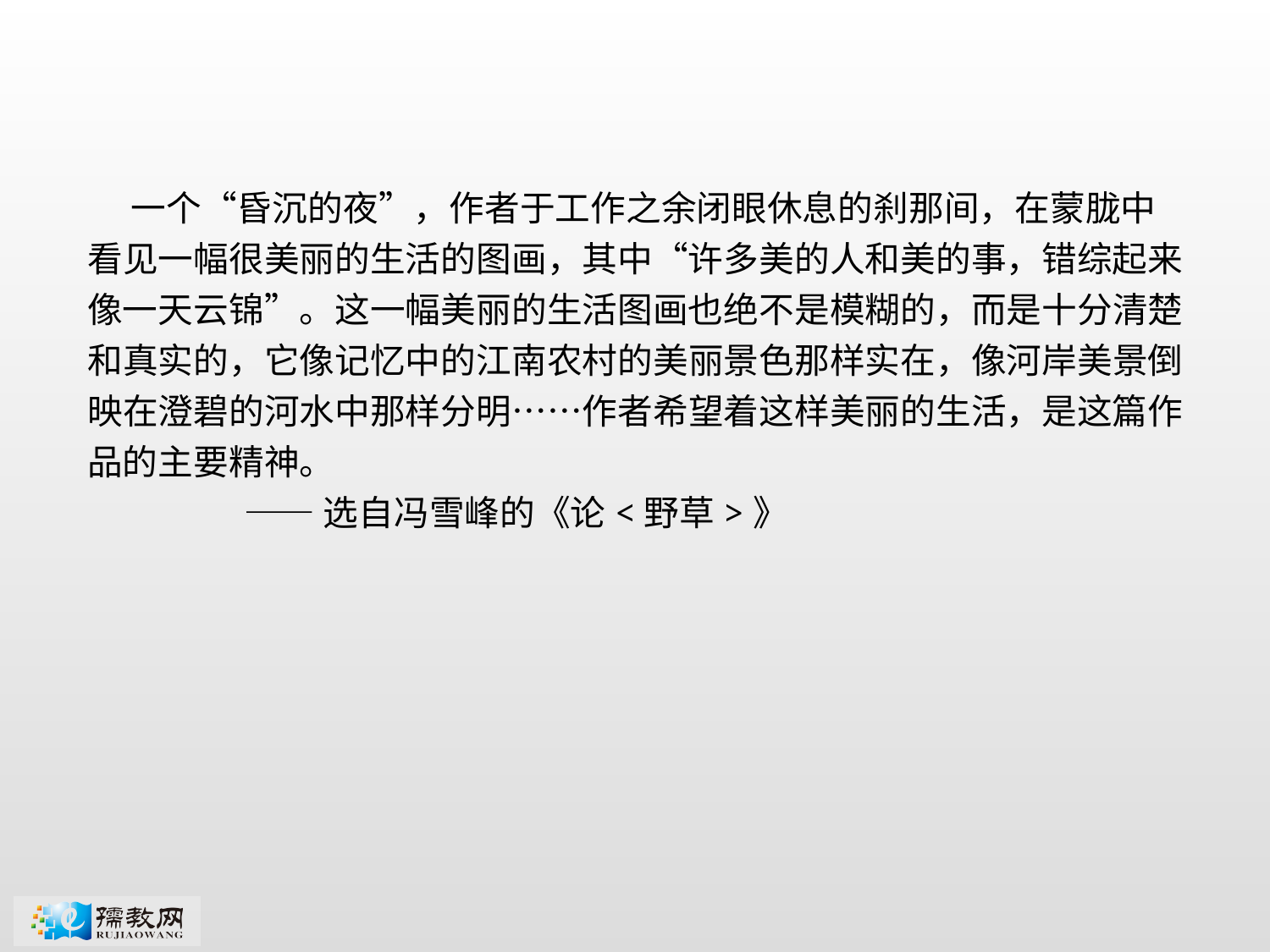

一个“昏沉的夜”，作者于工作之余闭眼休息的刹那间，在蒙胧中看见一幅很美丽的生活的图画，其中“许多美的人和美的事，错综起来像一天云锦”。这一幅美丽的生活图画也绝不是模糊的，而是十分清楚和真实的，它像记忆中的江南农村的美丽景色那样实在，像河岸美景倒映在澄碧的河水中那样分明……作者希望着这样美丽的生活，是这篇作品的主要精神。
                    ——选自冯雪峰的《论<野草>》